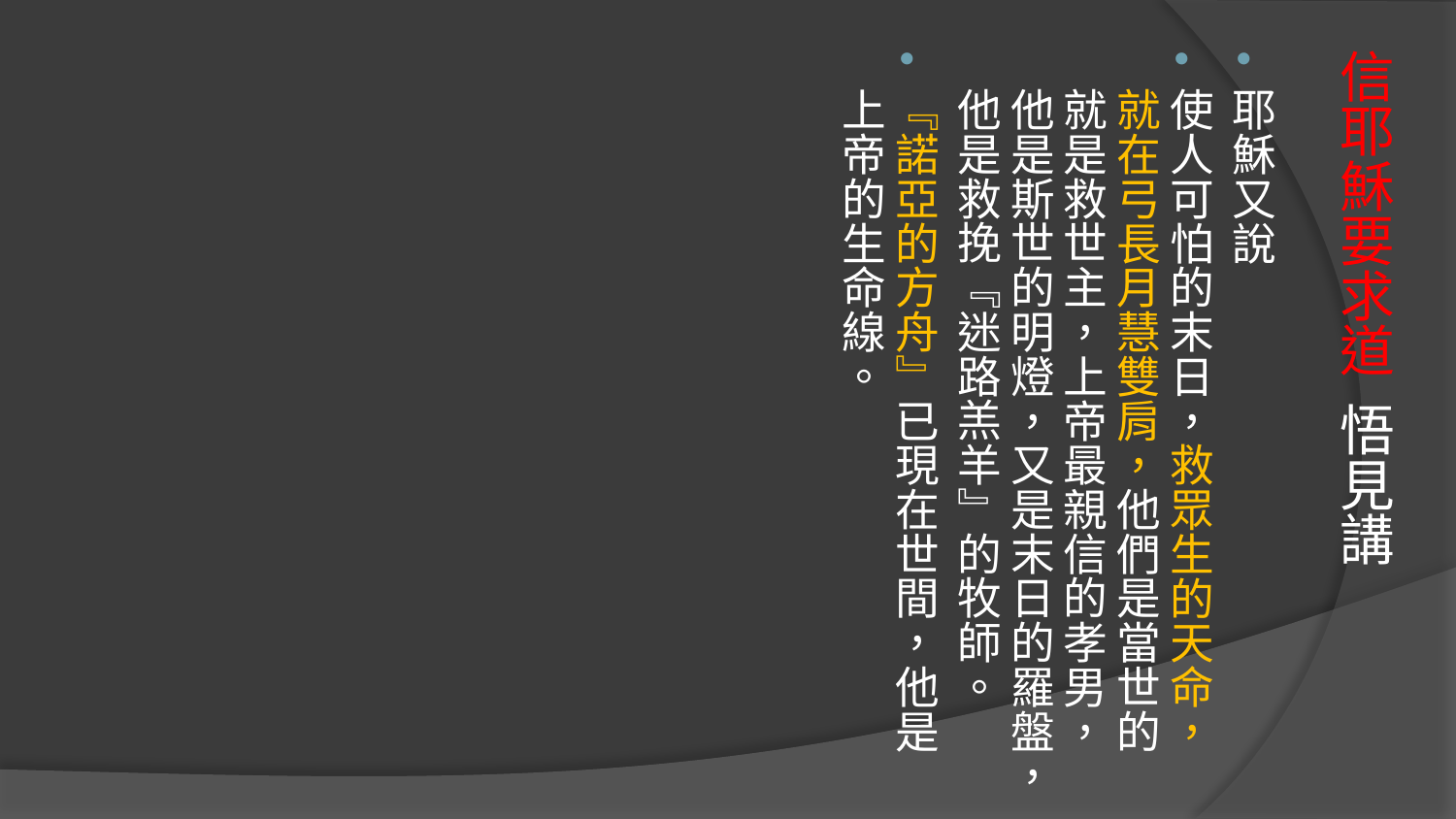

耶穌又說
使人可怕的末日，救眾生的天命，就在弓長月慧雙肩，他們是當世的就是救世主，上帝最親信的孝男，他是斯世的明燈，又是末日的羅盤，他是救挽『迷路羔羊』的牧師。
『諾亞的方舟』已現在世間，他是上帝的生命線。

# 信耶穌要求道  悟見講